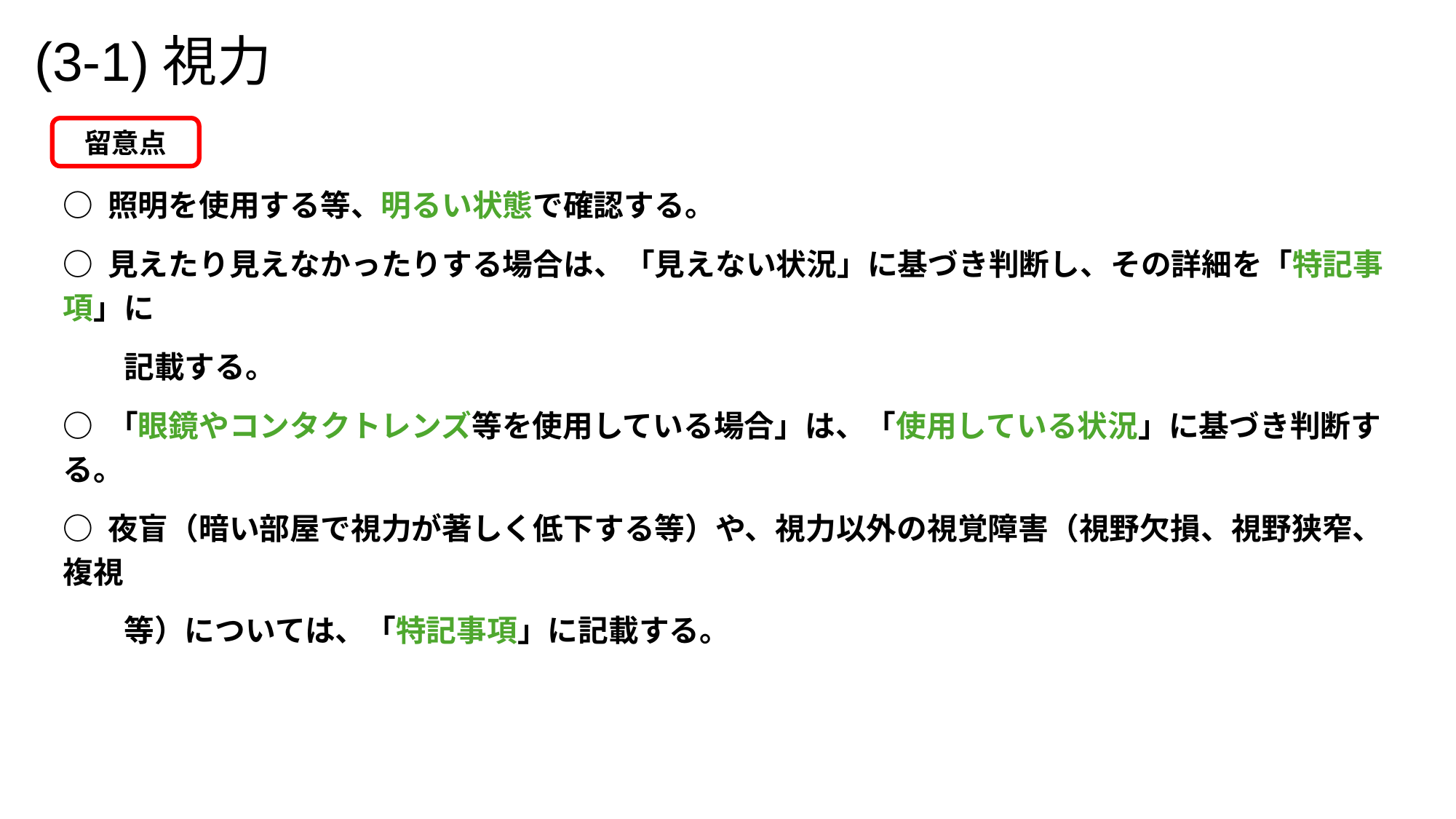

# (3-1)視力
留意点
○ 照明を使用する等、明るい状態で確認する。
○ 見えたり見えなかったりする場合は、「見えない状況」に基づき判断し、その詳細を「特記事項」に
　　記載する。
○ 「眼鏡やコンタクトレンズ等を使用している場合」は、「使用している状況」に基づき判断する。
○ 夜盲（暗い部屋で視力が著しく低下する等）や、視力以外の視覚障害（視野欠損、視野狭窄、複視
　　等）については、「特記事項」に記載する。